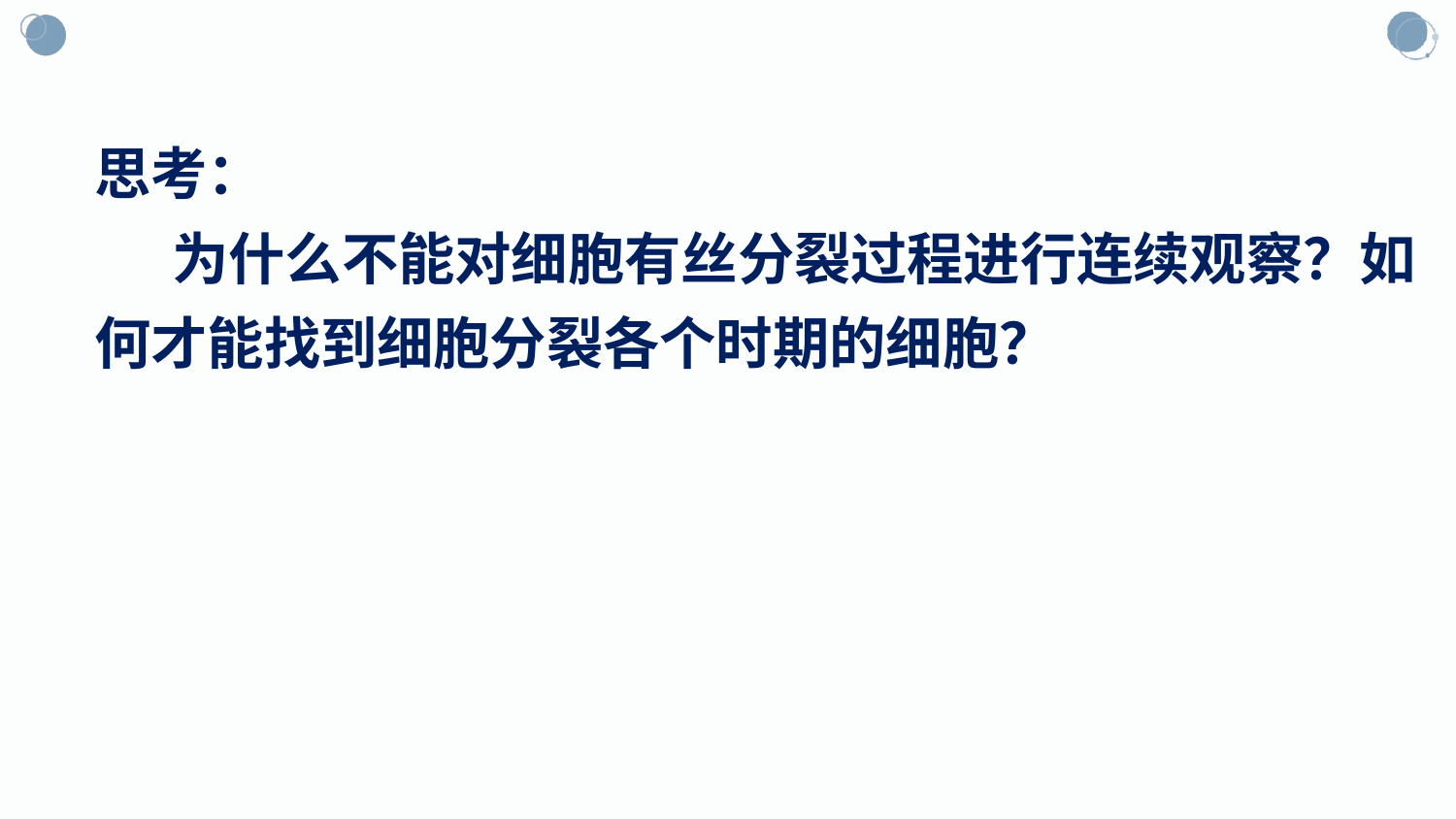

思考：
     为什么不能对细胞有丝分裂过程进行连续观察？如何才能找到细胞分裂各个时期的细胞？